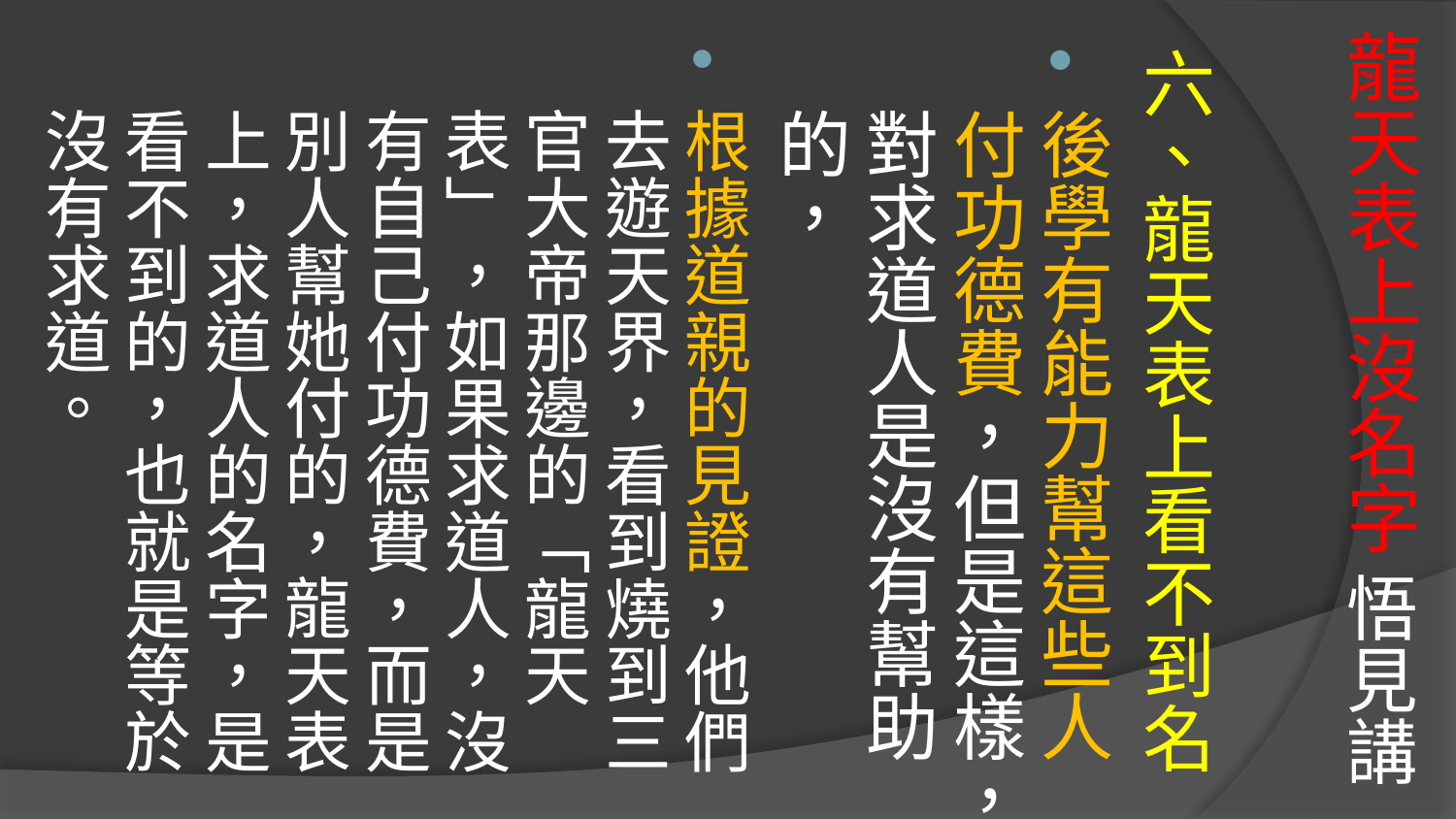

# 龍天表上沒名字 悟見講
六、龍天表上看不到名
後學有能力幫這些人付功德費，但是這樣，對求道人是沒有幫助的，
根據道親的見證，他們去遊天界，看到燒到三官大帝那邊的「龍天表」，如果求道人，沒有自己付功德費，而是別人幫她付的，龍天表上，求道人的名字，是看不到的，也就是等於沒有求道。